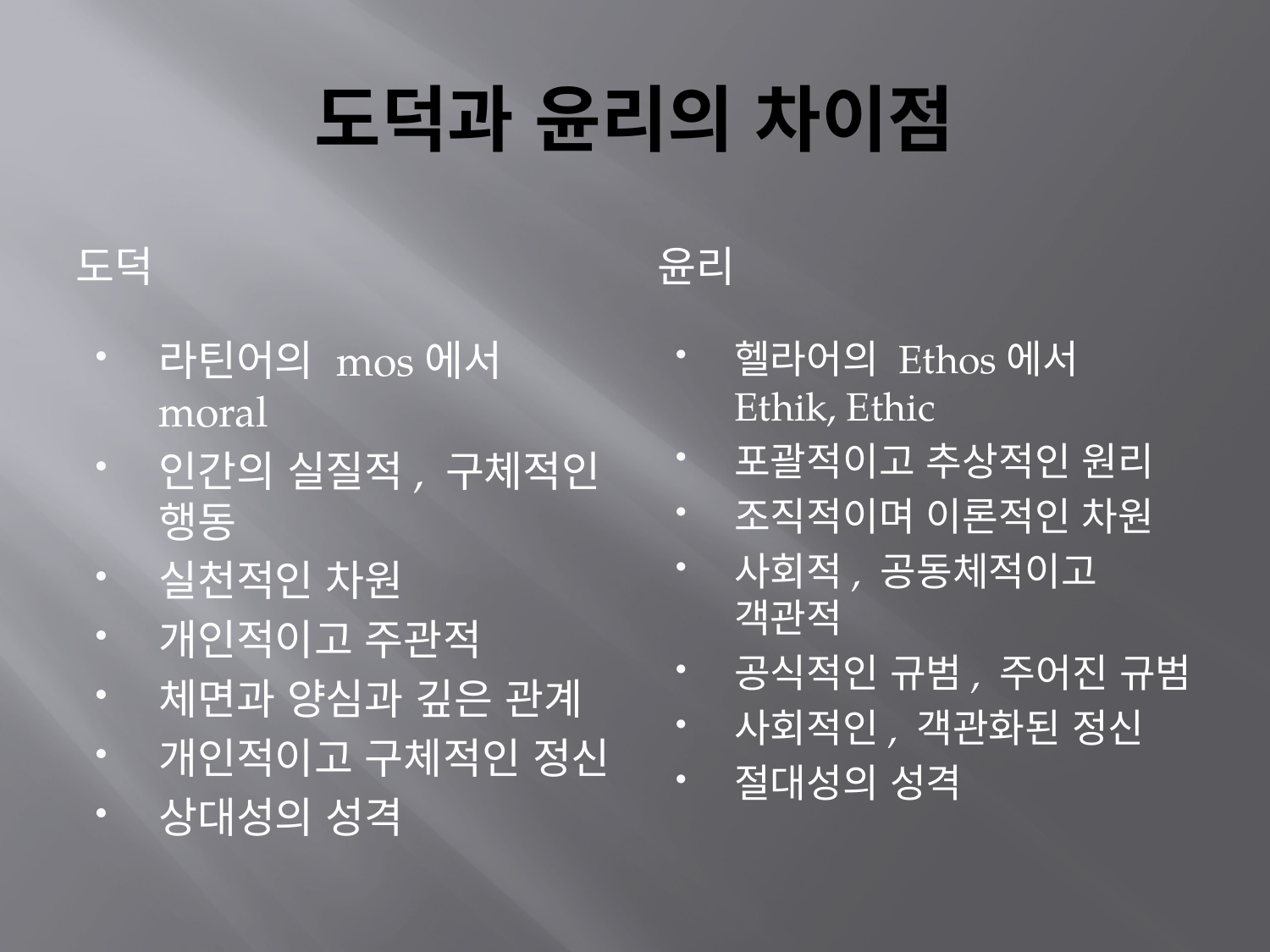

# 도덕과 윤리의 차이점
도덕
윤리
라틴어의 mos에서 moral
인간의 실질적, 구체적인 행동
실천적인 차원
개인적이고 주관적
체면과 양심과 깊은 관계
개인적이고 구체적인 정신
상대성의 성격

헬라어의 Ethos에서 Ethik, Ethic
포괄적이고 추상적인 원리
조직적이며 이론적인 차원
사회적, 공동체적이고 객관적
공식적인 규범, 주어진 규범
사회적인, 객관화된 정신
절대성의 성격